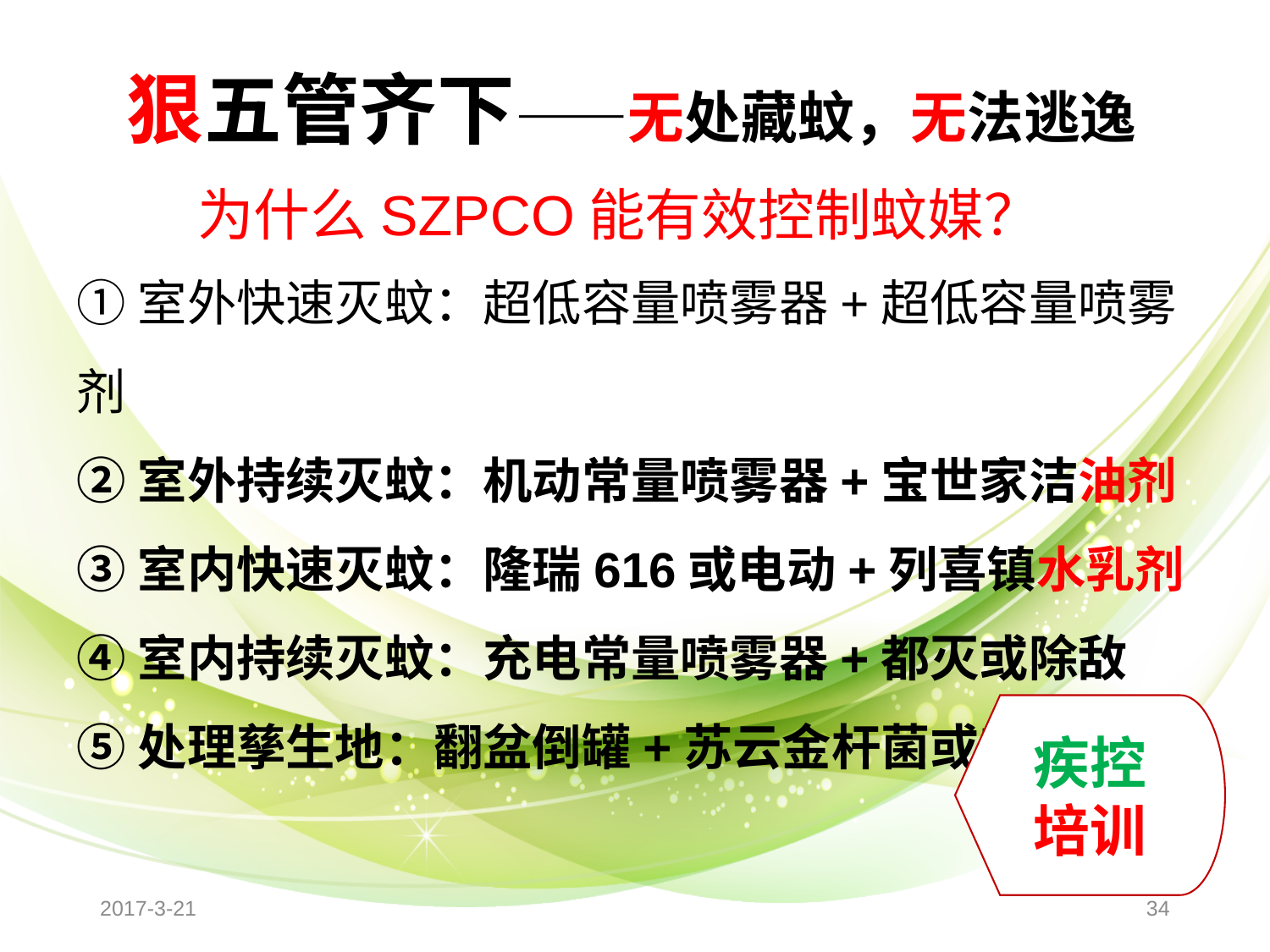

# 狠五管齐下——无处藏蚊，无法逃逸
为什么SZPCO能有效控制蚊媒？
①室外快速灭蚊：超低容量喷雾器+超低容量喷雾剂
②室外持续灭蚊：机动常量喷雾器+宝世家洁油剂
③室内快速灭蚊：隆瑞616或电动+列喜镇水乳剂
④室内持续灭蚊：充电常量喷雾器+都灭或除敌
⑤处理孳生地：翻盆倒罐+苏云金杆菌或安备
疾控培训
2017-3-21
34